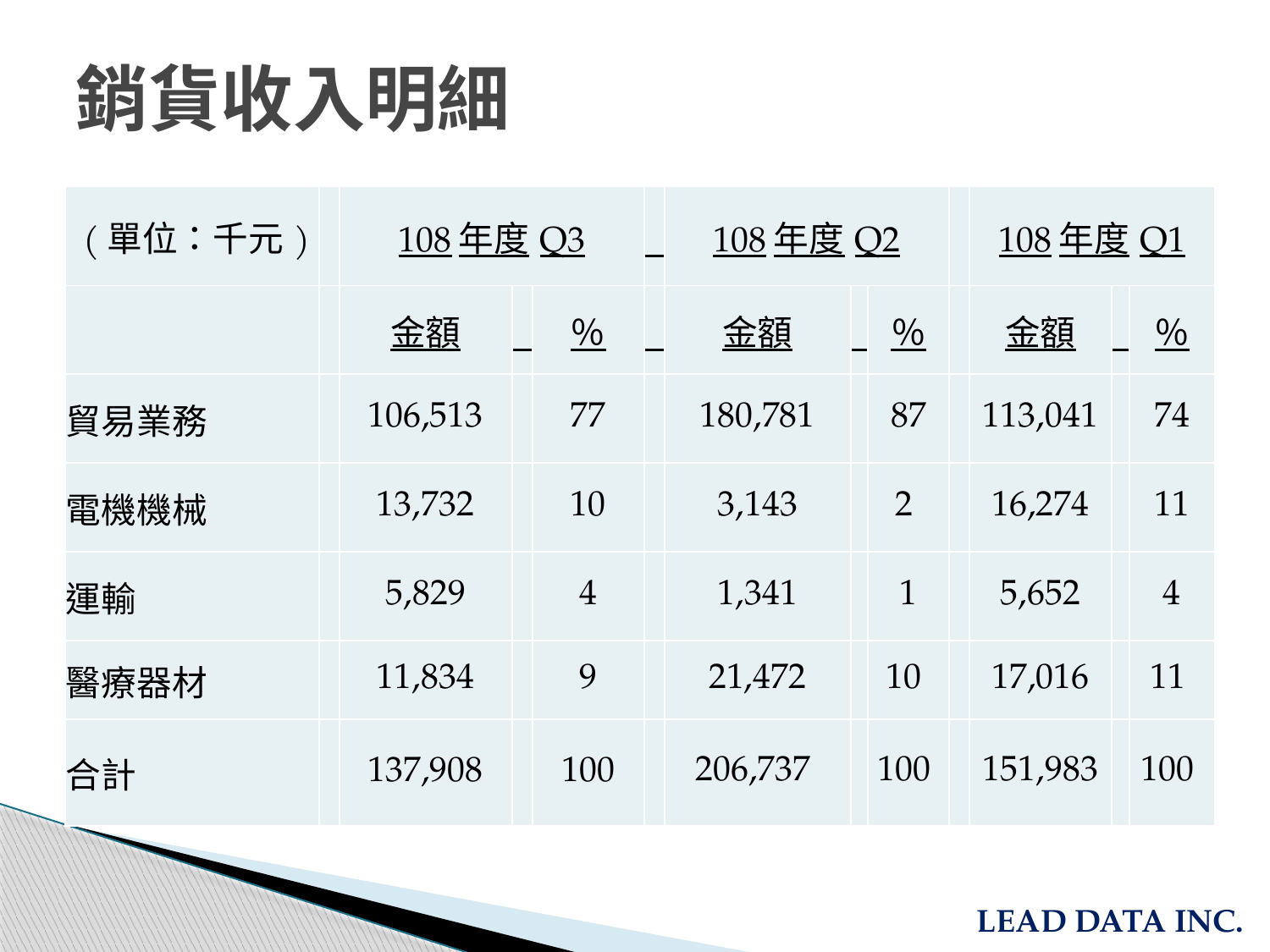

銷貨收入明細
| (單位：千元) |  | 108年度Q3 |  |  |  | 108年度Q2 |  |  |  | 108年度Q1 |  |  |
| --- | --- | --- | --- | --- | --- | --- | --- | --- | --- | --- | --- | --- |
|  |  | 金額 |  | ％ |  | 金額 |  | ％ |  | 金額 |  | ％ |
| 貿易業務 |  | 106,513 |  | 77 |  | 180,781 |  | 87 |  | 113,041 |  | 74 |
| 電機機械 |  | 13,732 |  | 10 |  | 3,143 |  | 2 |  | 16,274 |  | 11 |
| 運輸 |  | 5,829 |  | 4 |  | 1,341 |  | 1 |  | 5,652 |  | 4 |
| 醫療器材 |  | 11,834 |  | 9 |  | 21,472 |  | 10 |  | 17,016 |  | 11 |
| 合計 |  | 137,908 |  | 100 |  | 206,737 |  | 100 |  | 151,983 |  | 100 |
LEAD DATA INC.